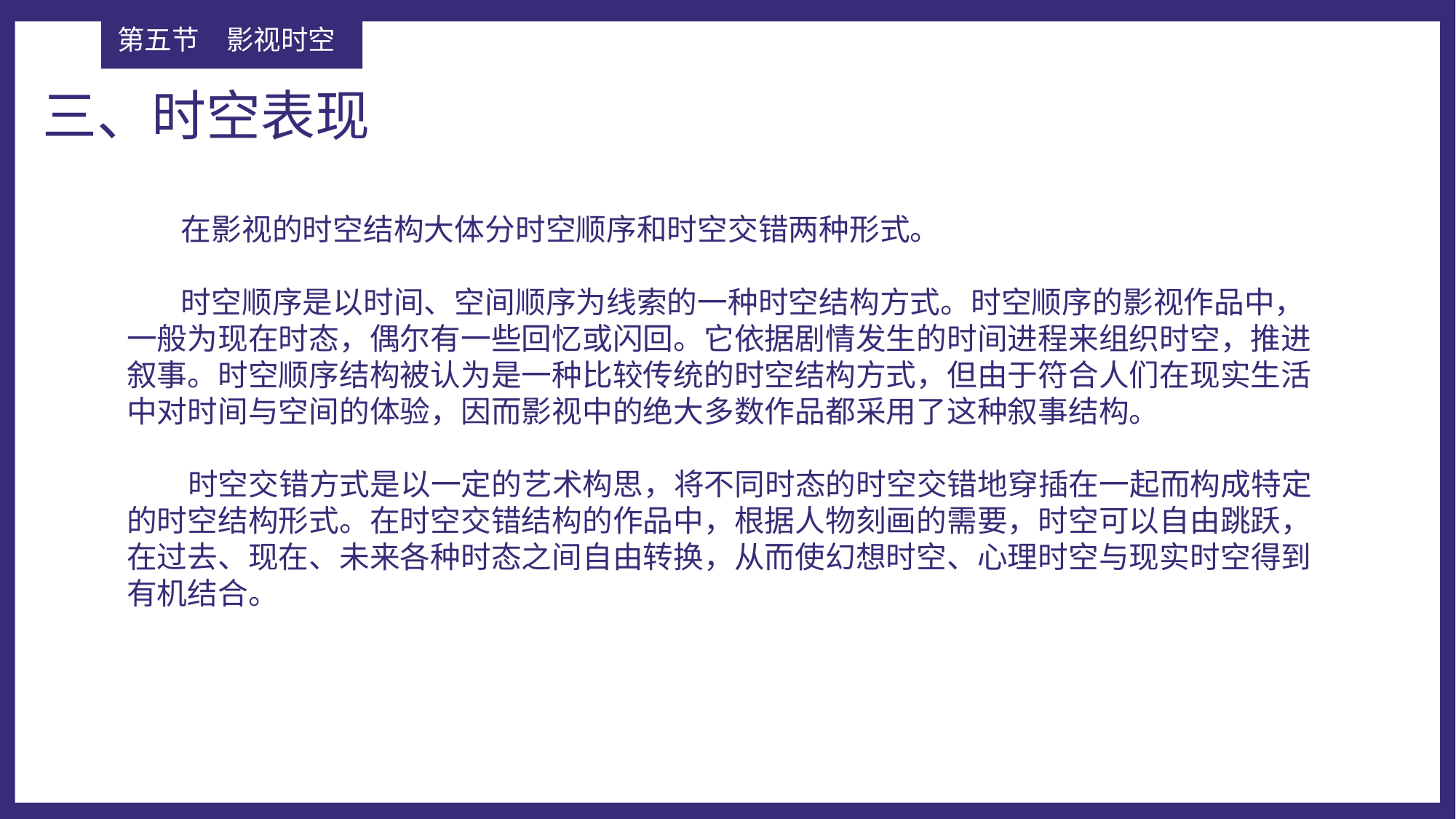

第五节	影视时空
三、时空表现
       在影视的时空结构大体分时空顺序和时空交错两种形式。

       时空顺序是以时间、空间顺序为线索的一种时空结构方式。时空顺序的影视作品中，一般为现在时态，偶尔有一些回忆或闪回。它依据剧情发生的时间进程来组织时空，推进叙事。时空顺序结构被认为是一种比较传统的时空结构方式，但由于符合人们在现实生活中对时间与空间的体验，因而影视中的绝大多数作品都采用了这种叙事结构。

        时空交错方式是以一定的艺术构思，将不同时态的时空交错地穿插在一起而构成特定的时空结构形式。在时空交错结构的作品中，根据人物刻画的需要，时空可以自由跳跃，在过去、现在、未来各种时态之间自由转换，从而使幻想时空、心理时空与现实时空得到有机结合。